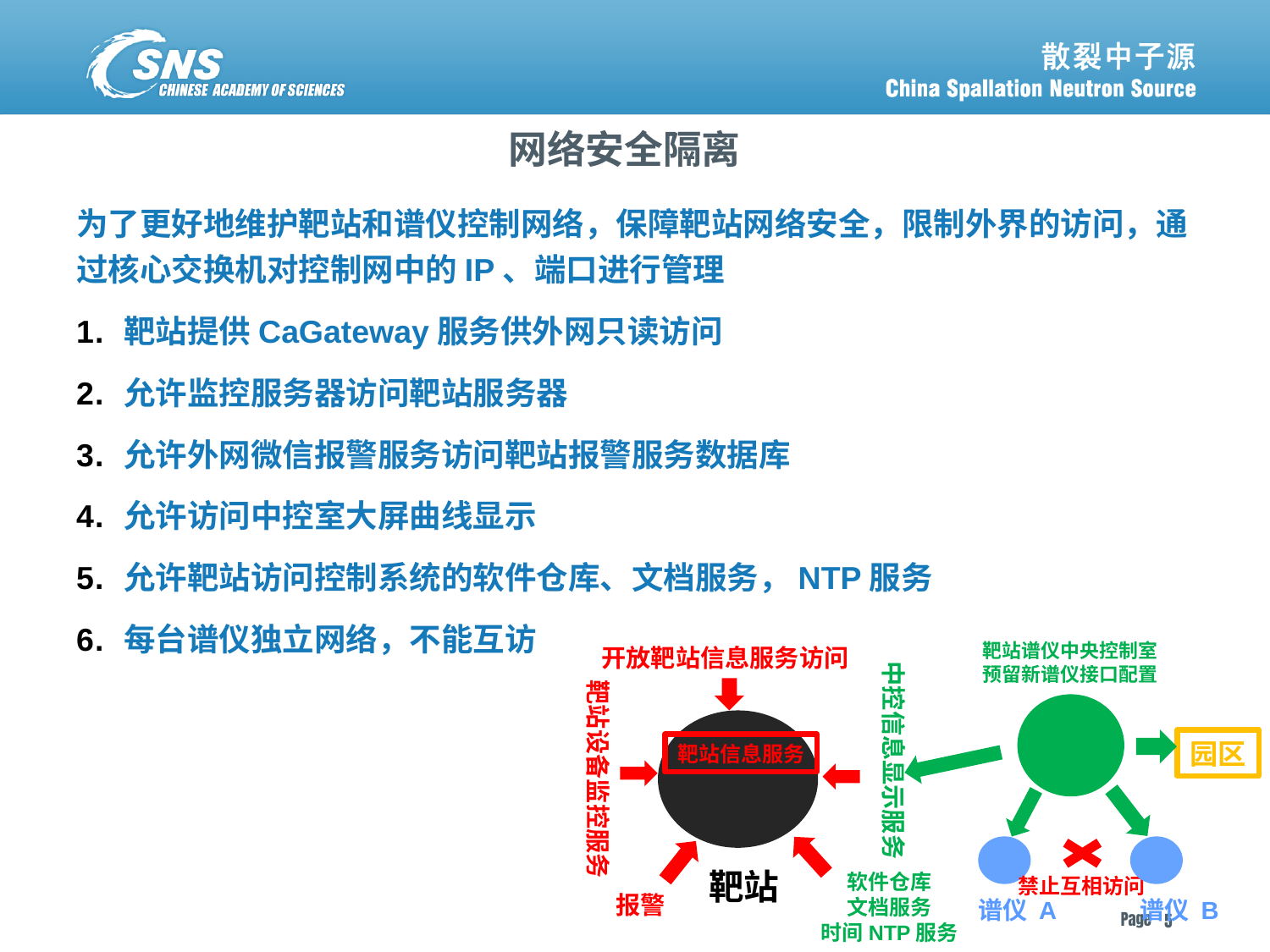

# 网络安全隔离
为了更好地维护靶站和谱仪控制网络，保障靶站网络安全，限制外界的访问，通过核心交换机对控制网中的IP、端口进行管理
靶站提供CaGateway服务供外网只读访问
允许监控服务器访问靶站服务器
允许外网微信报警服务访问靶站报警服务数据库
允许访问中控室大屏曲线显示
允许靶站访问控制系统的软件仓库、文档服务，NTP服务
每台谱仪独立网络，不能互访

靶站谱仪中央控制室
开放靶站信息服务访问
预留新谱仪接口配置

中控信息显示服务

靶站设备监控服务

园区
靶站信息服务

靶站
软件仓库
文档服务
时间NTP服务
禁止互相访问
报警
谱仪 A
谱仪 B
5